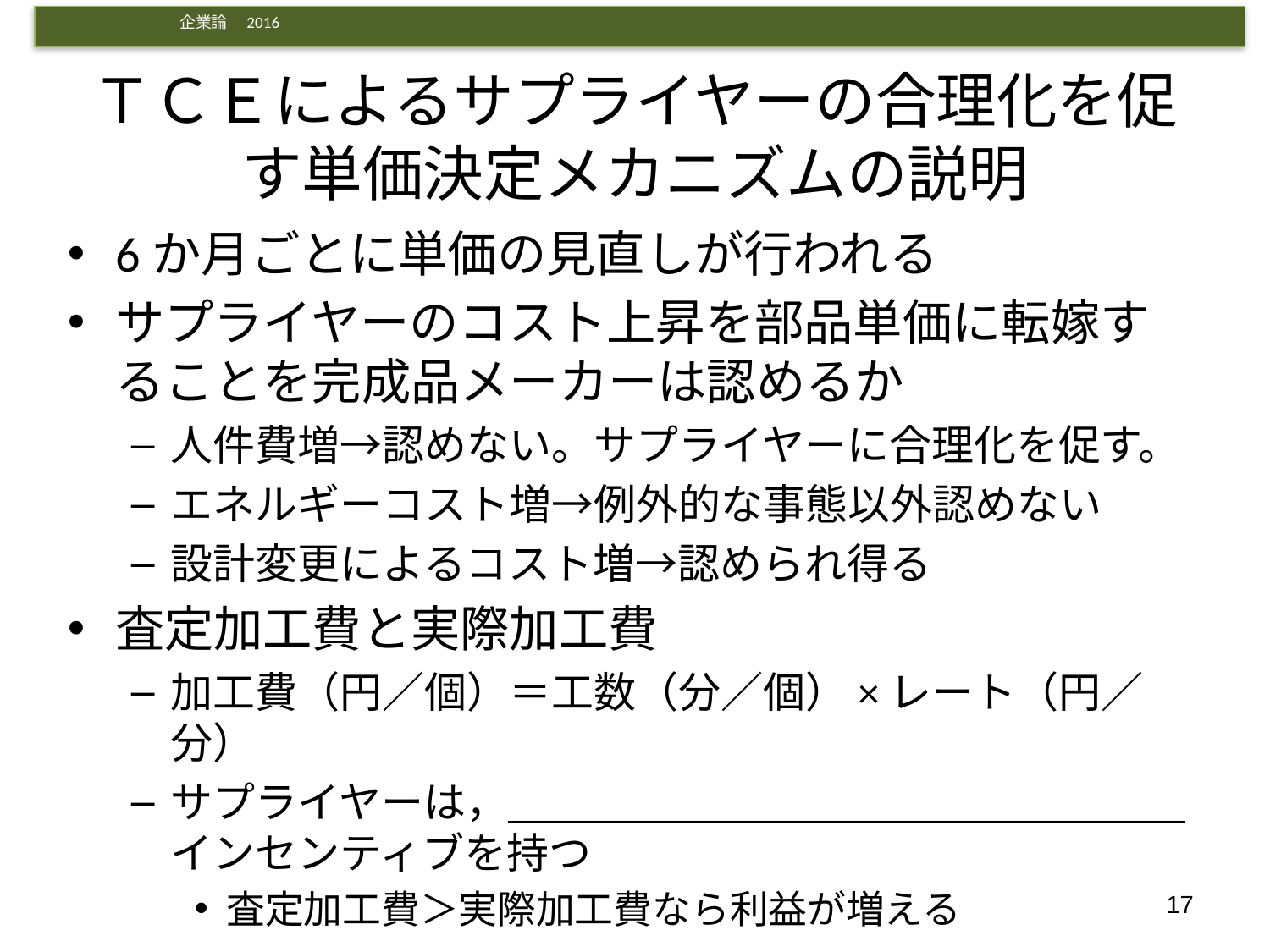

# ＴＣＥによるサプライヤーの合理化を促す単価決定メカニズムの説明
6か月ごとに単価の見直しが行われる
サプライヤーのコスト上昇を部品単価に転嫁することを完成品メーカーは認めるか
人件費増→認めない。サプライヤーに合理化を促す。
エネルギーコスト増→例外的な事態以外認めない
設計変更によるコスト増→認められ得る
査定加工費と実際加工費
加工費（円／個）＝工数（分／個）×レート（円／分）
サプライヤーは，＿＿＿＿＿＿＿＿＿＿＿＿＿＿＿＿インセンティブを持つ
査定加工費＞実際加工費なら利益が増える

17